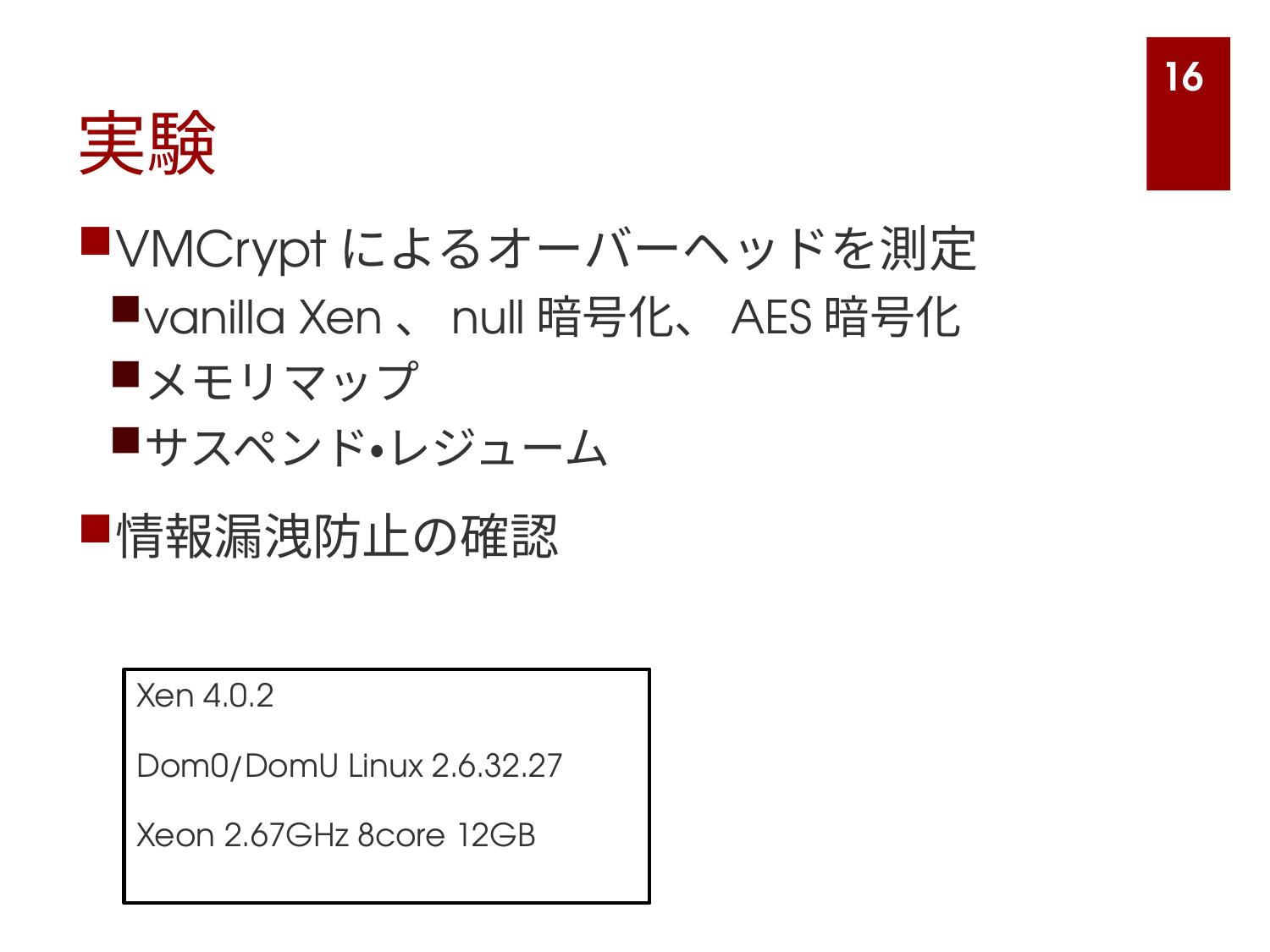

# 実験
16
VMCryptによるオーバーヘッドを測定
vanilla Xen、null暗号化、AES暗号化
メモリマップ
サスペンド・レジューム
情報漏洩防止の確認

Xen 4.0.2
Dom0/DomU Linux 2.6.32.27
Xeon 2.67GHz 8core 12GB